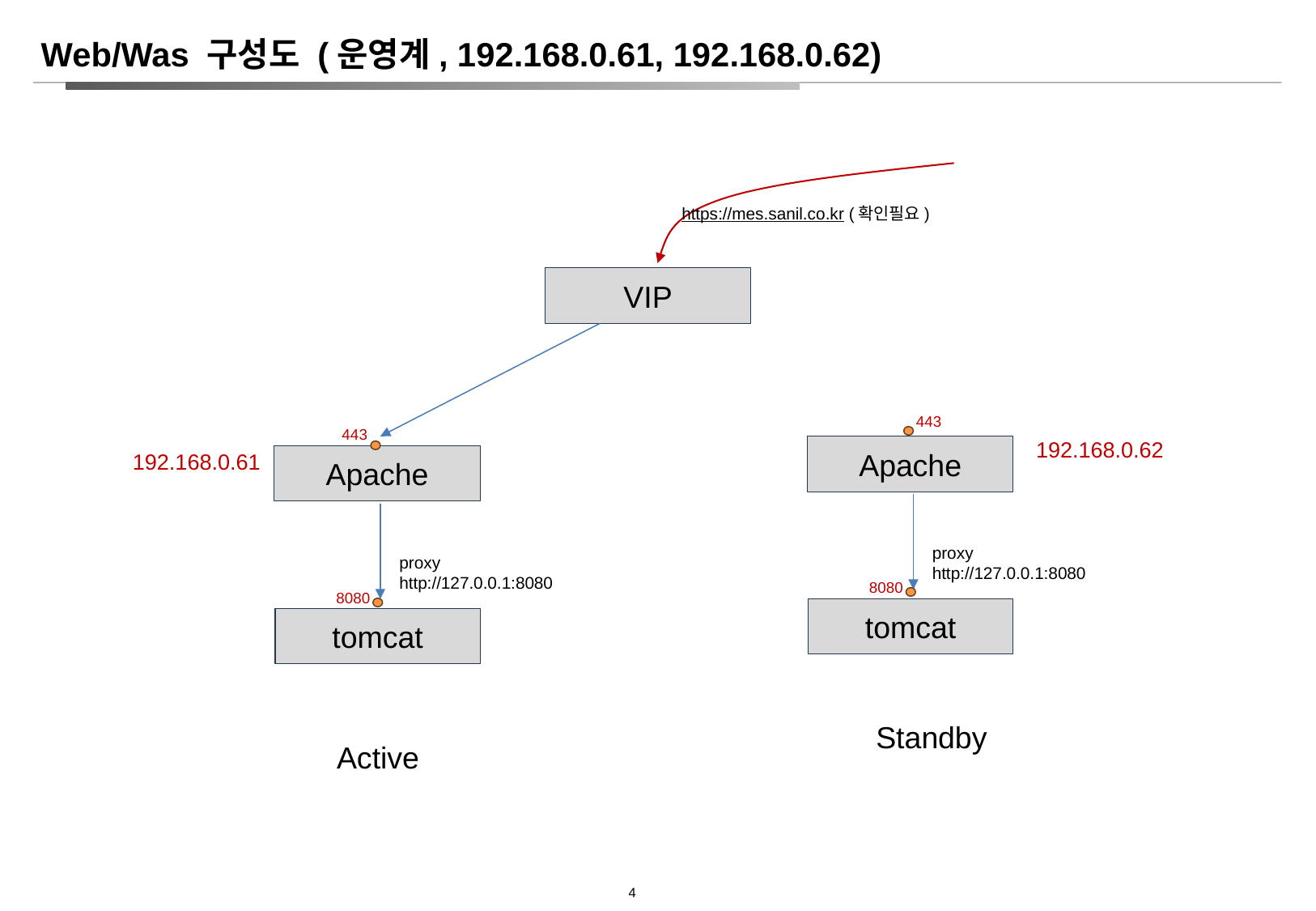

Web/Was 구성도 (운영계, 192.168.0.61, 192.168.0.62)
https://mes.sanil.co.kr (확인필요)
VIP
443
443

192.168.0.62
Apache

192.168.0.61
Apache
proxy
http://127.0.0.1:8080
proxy
http://127.0.0.1:8080
8080
8080

tomcat
tomcat
Standby
Active